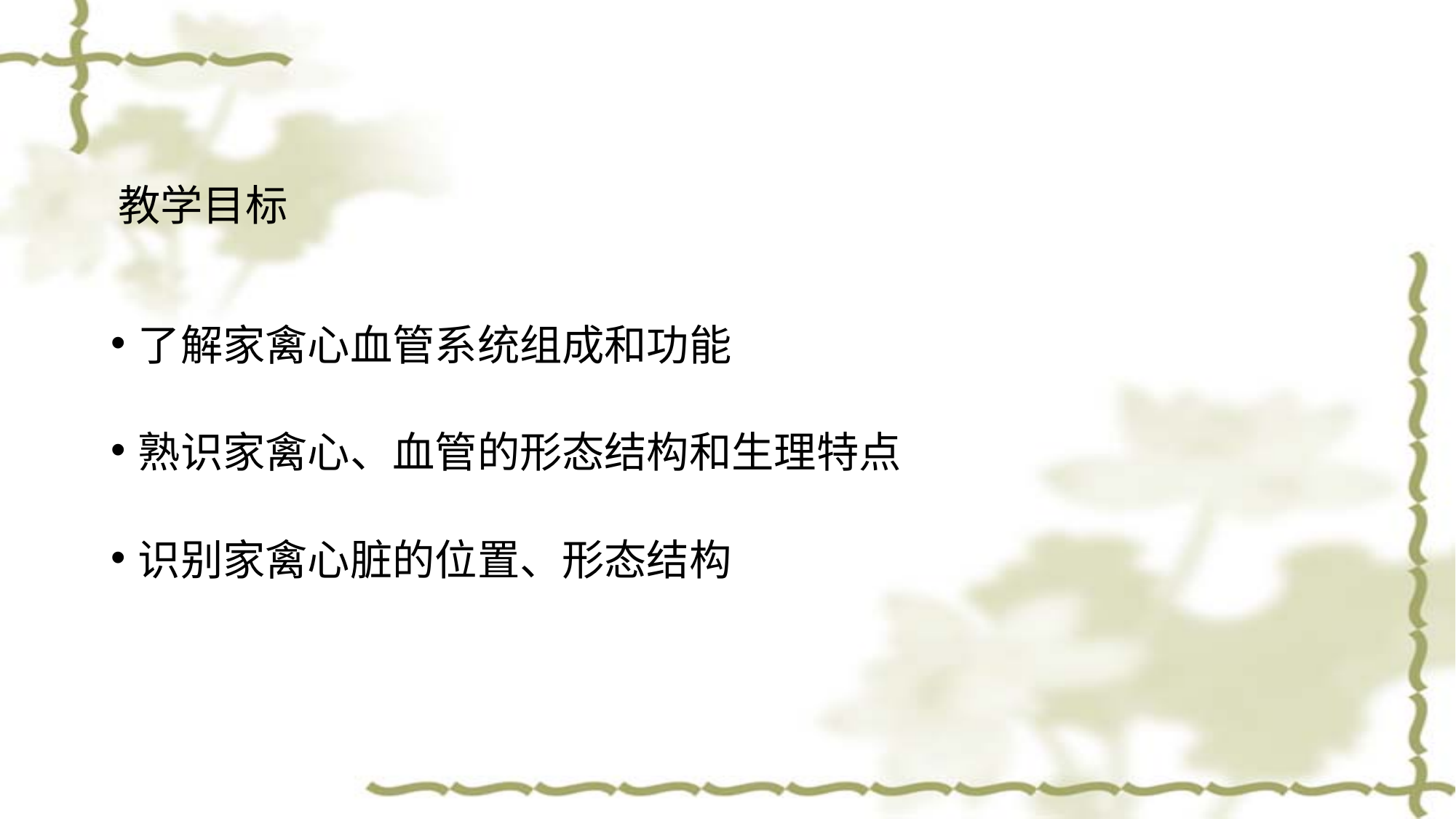

教学目标

了解家禽心血管系统组成和功能
熟识家禽心、血管的形态结构和生理特点
识别家禽心脏的位置、形态结构